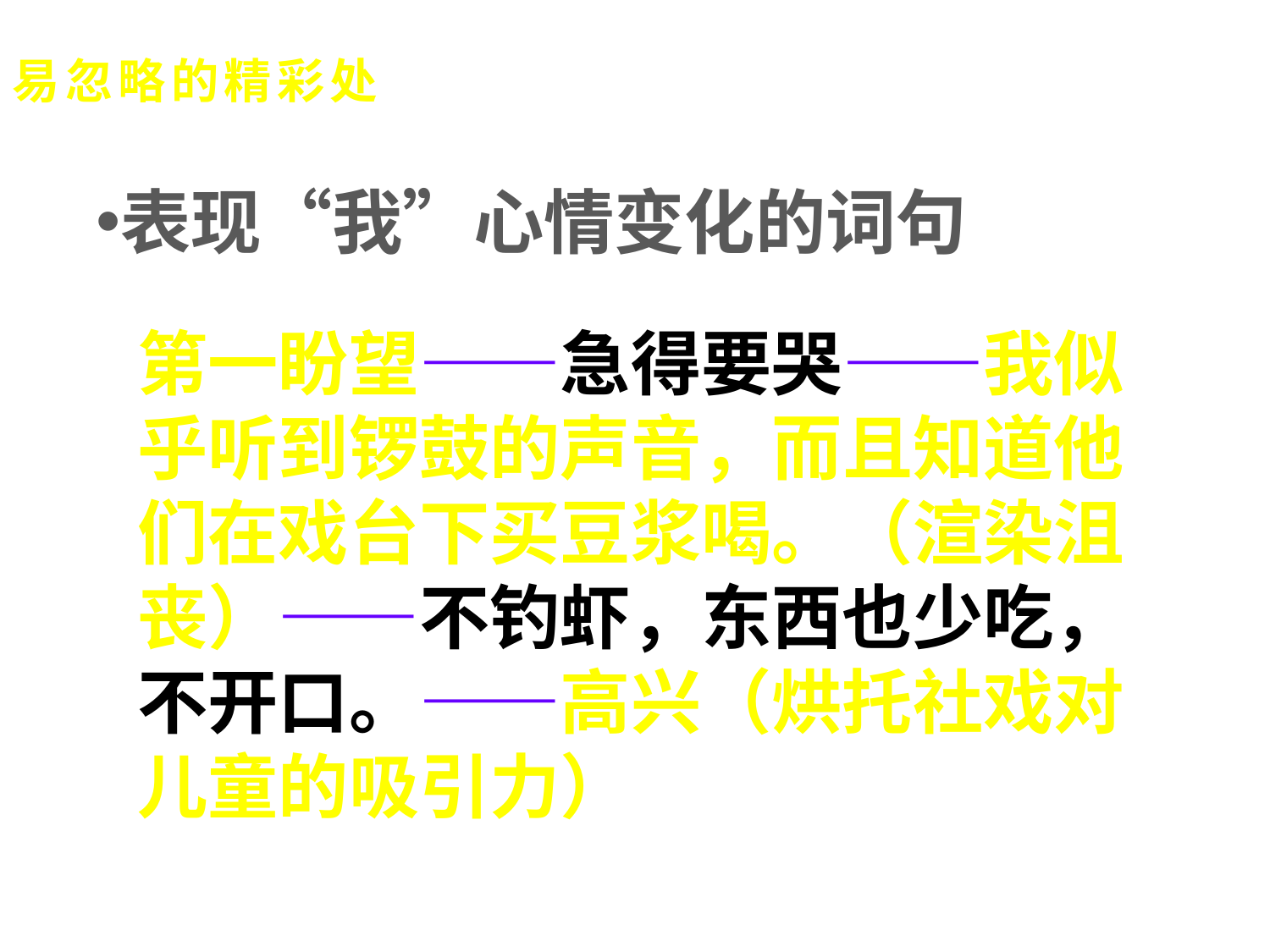

# 易忽略的精彩处
表现“我”心情变化的词句
第一盼望——急得要哭——我似乎听到锣鼓的声音，而且知道他们在戏台下买豆浆喝。（渲染沮丧）——不钓虾，东西也少吃，不开口。——高兴（烘托社戏对儿童的吸引力）